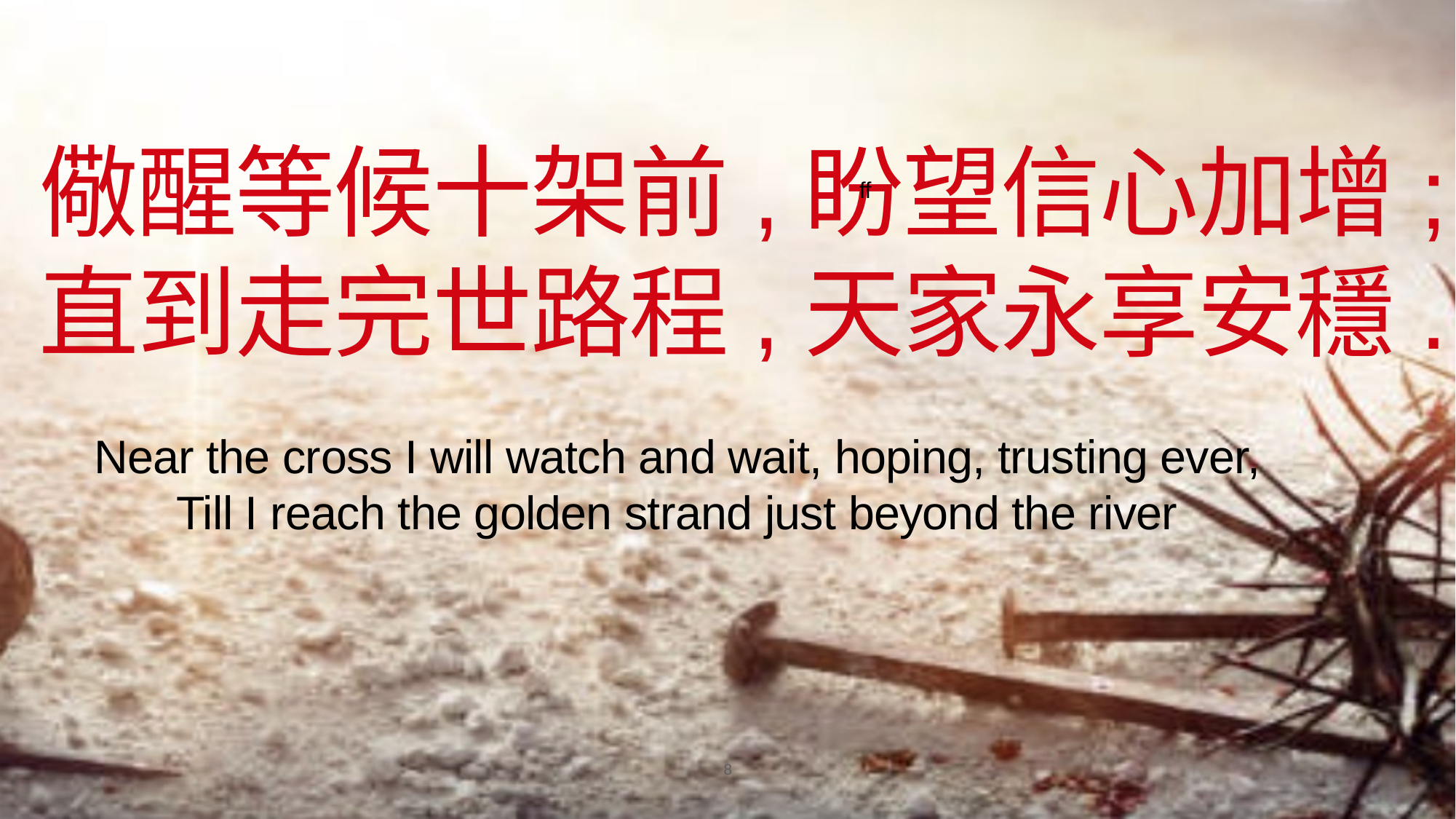

# 儆醒等候十架前,盼望信心加增;
直到走完世路程,天家永享安穩.
ff
Near the cross I will watch and wait, hoping, trusting ever,
Till I reach the golden strand just beyond the river
8